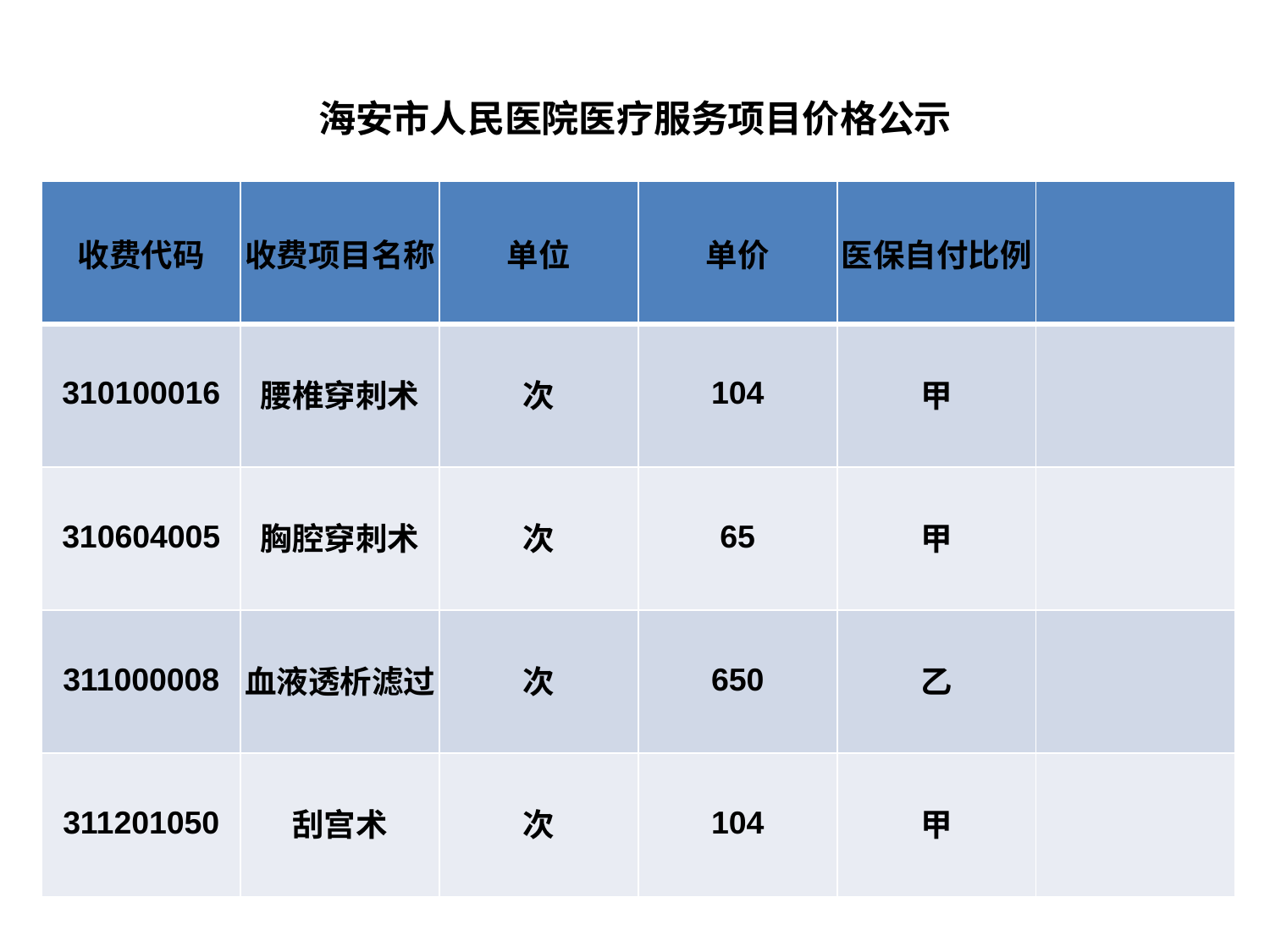

# 海安市人民医院医疗服务项目价格公示
| 收费代码 | 收费项目名称 | 单位 | 单价 | 医保自付比例 |  |
| --- | --- | --- | --- | --- | --- |
| 310100016 | 腰椎穿刺术 | 次 | 104 | 甲 |  |
| 310604005 | 胸腔穿刺术 | 次 | 65 | 甲 |  |
| 311000008 | 血液透析滤过 | 次 | 650 | 乙 |  |
| 311201050 | 刮宫术 | 次 | 104 | 甲 |  |